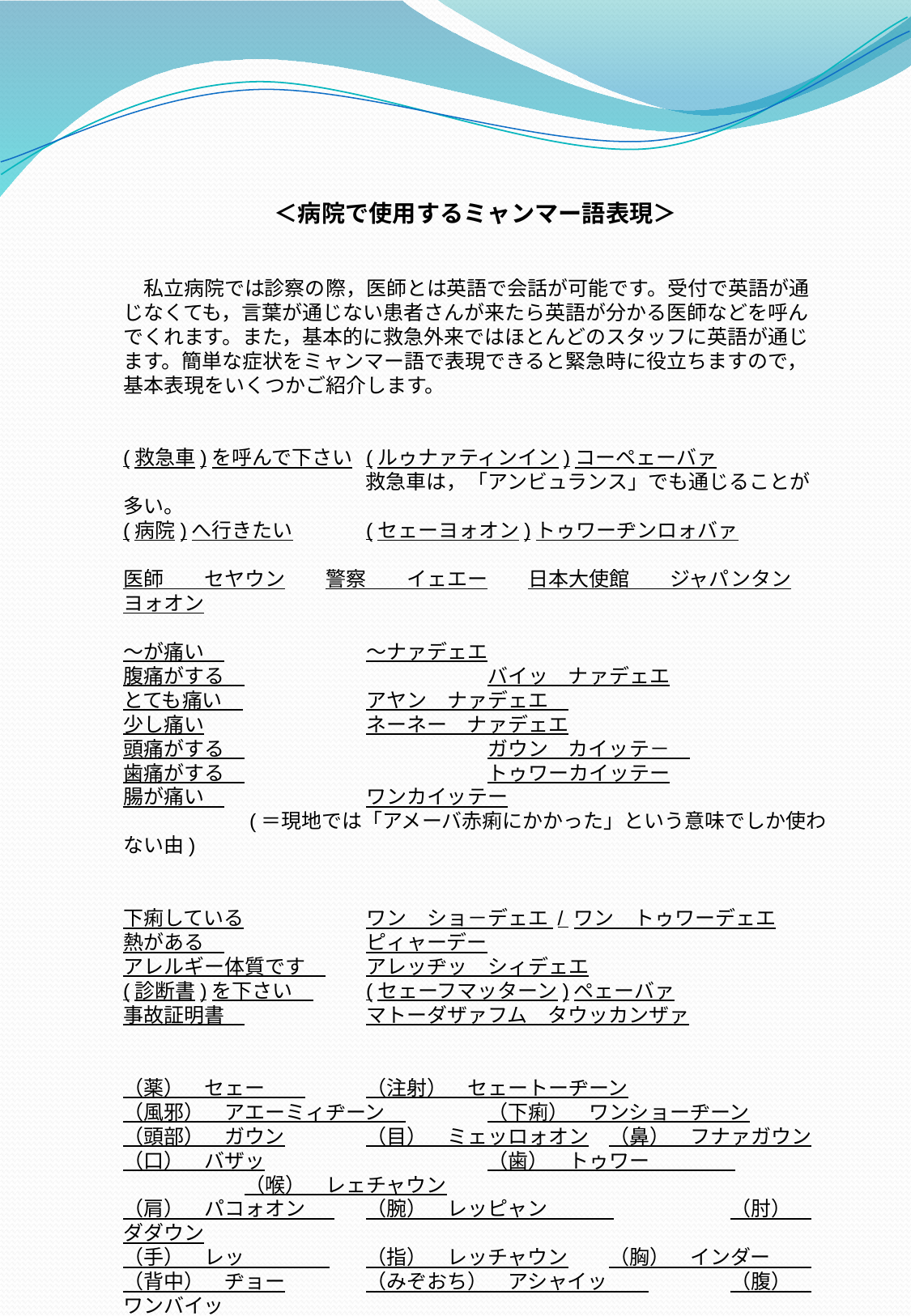

＜病院で使用するミャンマー語表現＞

　私立病院では診察の際，医師とは英語で会話が可能です。受付で英語が通じなくても，言葉が通じない患者さんが来たら英語が分かる医師などを呼んでくれます。また，基本的に救急外来ではほとんどのスタッフに英語が通じます。簡単な症状をミャンマー語で表現できると緊急時に役立ちますので，基本表現をいくつかご紹介します。

(救急車)を呼んで下さい	(ルゥナァティンイン)コーペェーバァ
　　　　　　　　　　　　救急車は，「アンビュランス」でも通じることが多い。
(病院)へ行きたい	(セェーヨォオン)トゥワーヂンロォバァ

医師　　セヤウン　　警察　　イェエー　　日本大使館　　ジャパンタンヨォオン

～が痛い　		～ナァデェエ
腹痛がする　		バイッ　ナァデェエ
とても痛い　		アヤン　ナァデェエ
少し痛い		ネーネー　ナァデェエ
頭痛がする　		ガウン　カイッテ－
歯痛がする　		トゥワーカイッテー
腸が痛い　		ワンカイッテー
　　　　　　(＝現地では「アメーバ赤痢にかかった」という意味でしか使わない由)

下痢している		ワン　ショ－デェエ / ワン　トゥワーデェエ
熱がある　		ピィャーデー
アレルギー体質です　	アレッヂッ　シィデェエ
(診断書)を下さい　	(セェーフマッターン)ペェーバァ
事故証明書　	マトーダザァフム　タウッカンザァ

（薬）　セェー　　	（注射）　セェートーヂーン
（風邪）　アエーミィヂーン　	（下痢）　ワンショーヂーン
（頭部）　ガウン	（目）　ミェッロォオン	（鼻）　フナァガウン
（口）　バザッ		（歯）　トゥワー　　　 　	（喉）　レェチャウン
（肩）　パコォオン　  	（腕）　レッピャン　　　 	（肘）　ダダウン
（手）　レッ　　　 　	（指）　レッチャウン	（胸）　インダー
（背中）　ヂョー	（みぞおち）　アシャイッ　　	（腹）　ワンバイッ
（腰）　カー　　	（腿）　バウン　	（膝）　ニョォタヂィー
（足）　チダウッ　　	（つま先）　チィヂャーウン